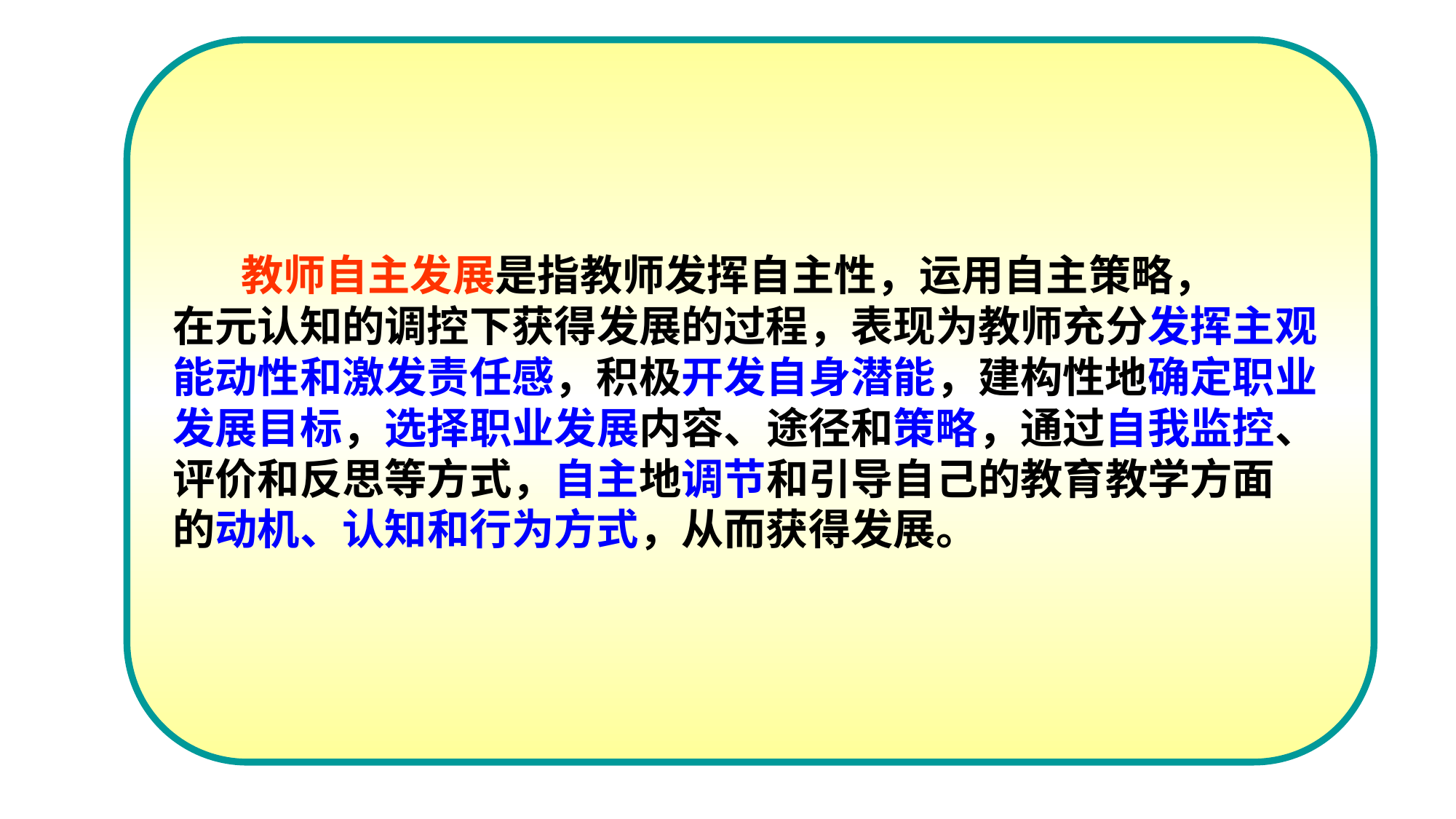

教师自主发展是指教师发挥自主性，运用自主策略，
在元认知的调控下获得发展的过程，表现为教师充分发挥主观
能动性和激发责任感，积极开发自身潜能，建构性地确定职业
发展目标，选择职业发展内容、途径和策略，通过自我监控、
评价和反思等方式，自主地调节和引导自己的教育教学方面
的动机、认知和行为方式，从而获得发展。